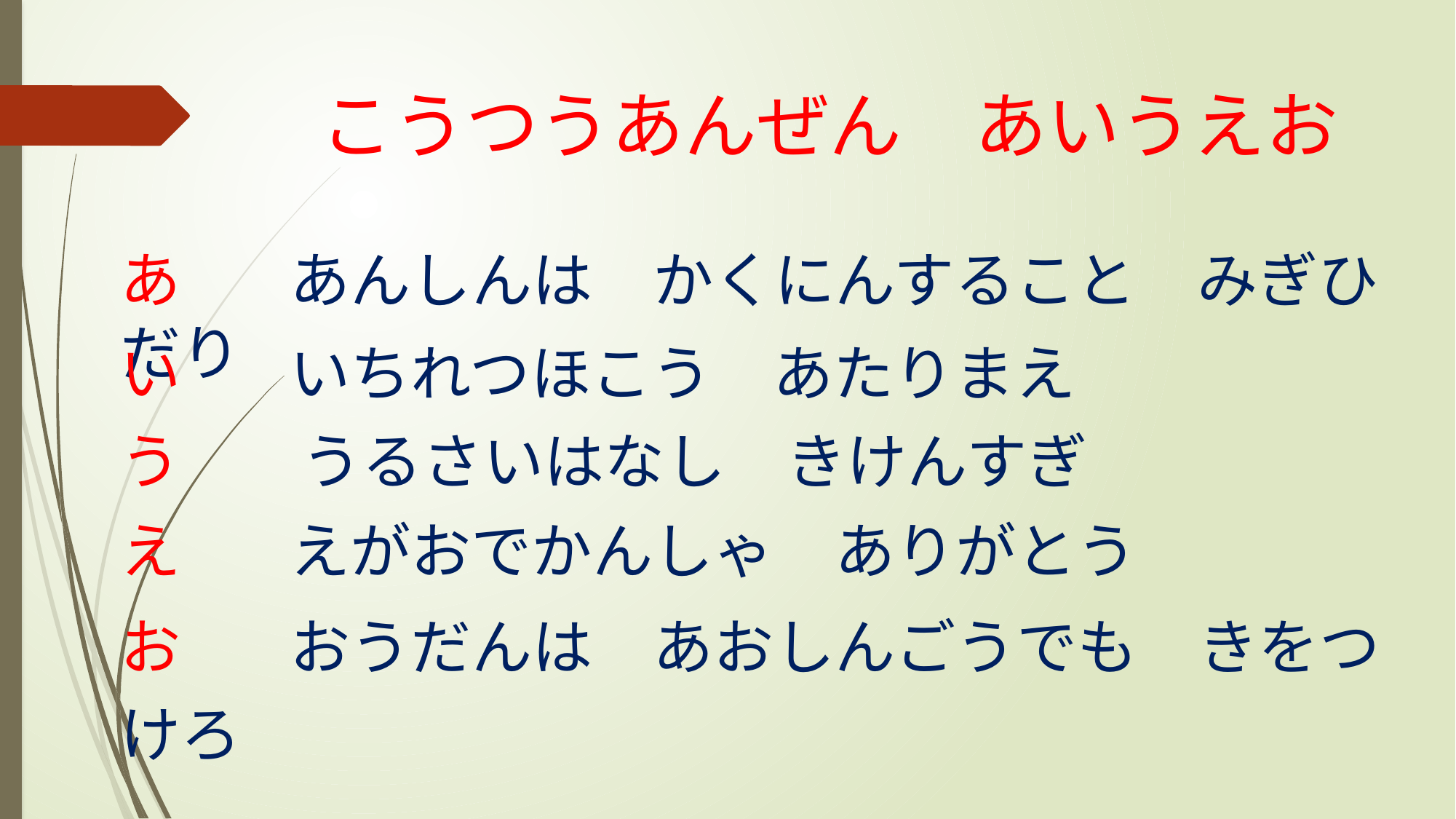

# こうつうあんぜん　あいうえお
あ　　あんしんは　かくにんすること　みぎひだり
い　　いちれつほこう　あたりまえ
う　　うるさいはなし　きけんすぎ
え　　えがおでかんしゃ　ありがとう
お　　おうだんは　あおしんごうでも　きをつけろ